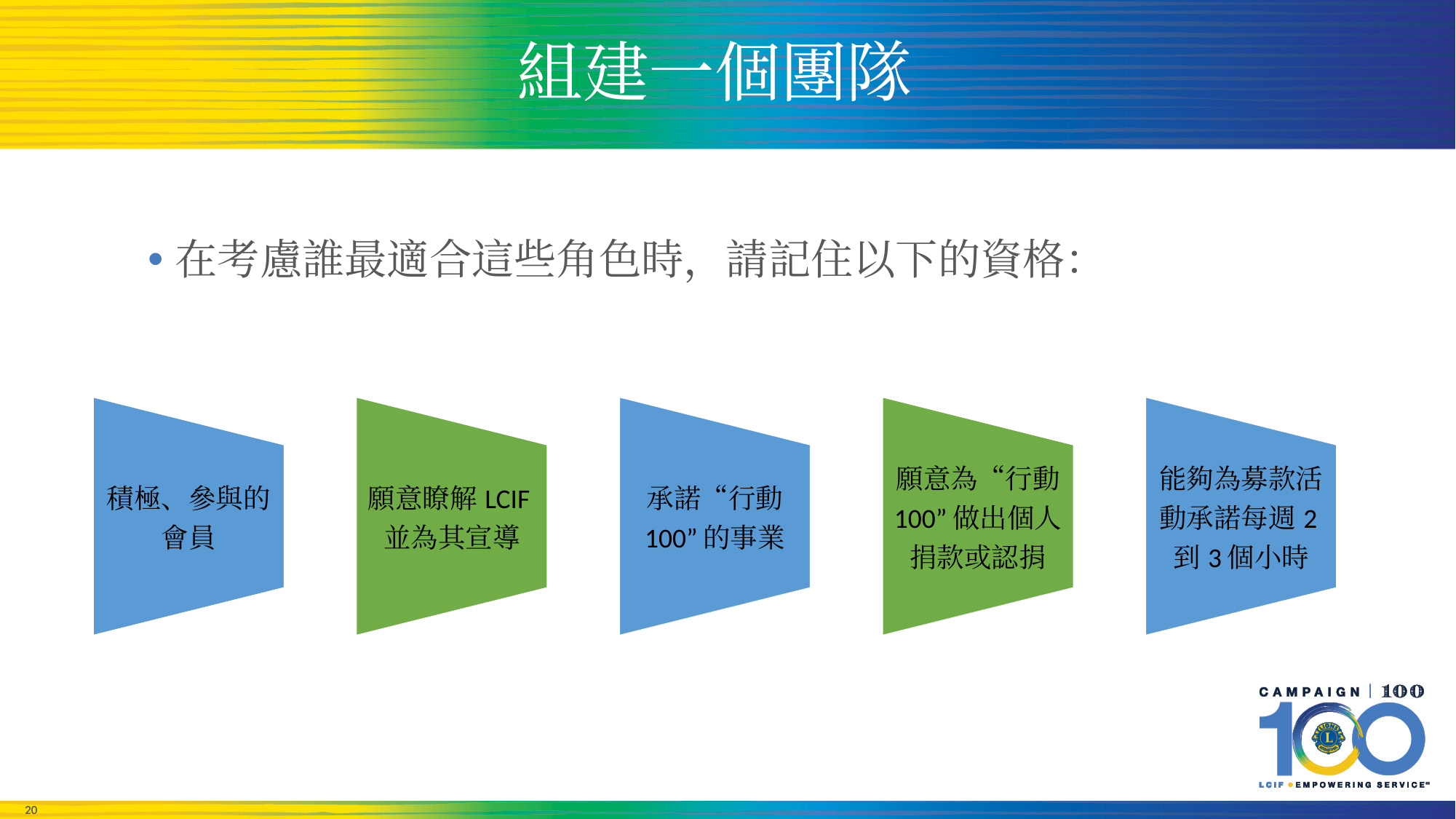

# 組建一個團隊
在考慮誰最適合這些角色時，請記住以下的資格：
積極、參與的
會員
承諾“行動 100”的事業
願意為“行動 100”做出個人
捐款或認捐
能夠為募款活動承諾每週2到3個小時
願意瞭解LCIF並為其宣導